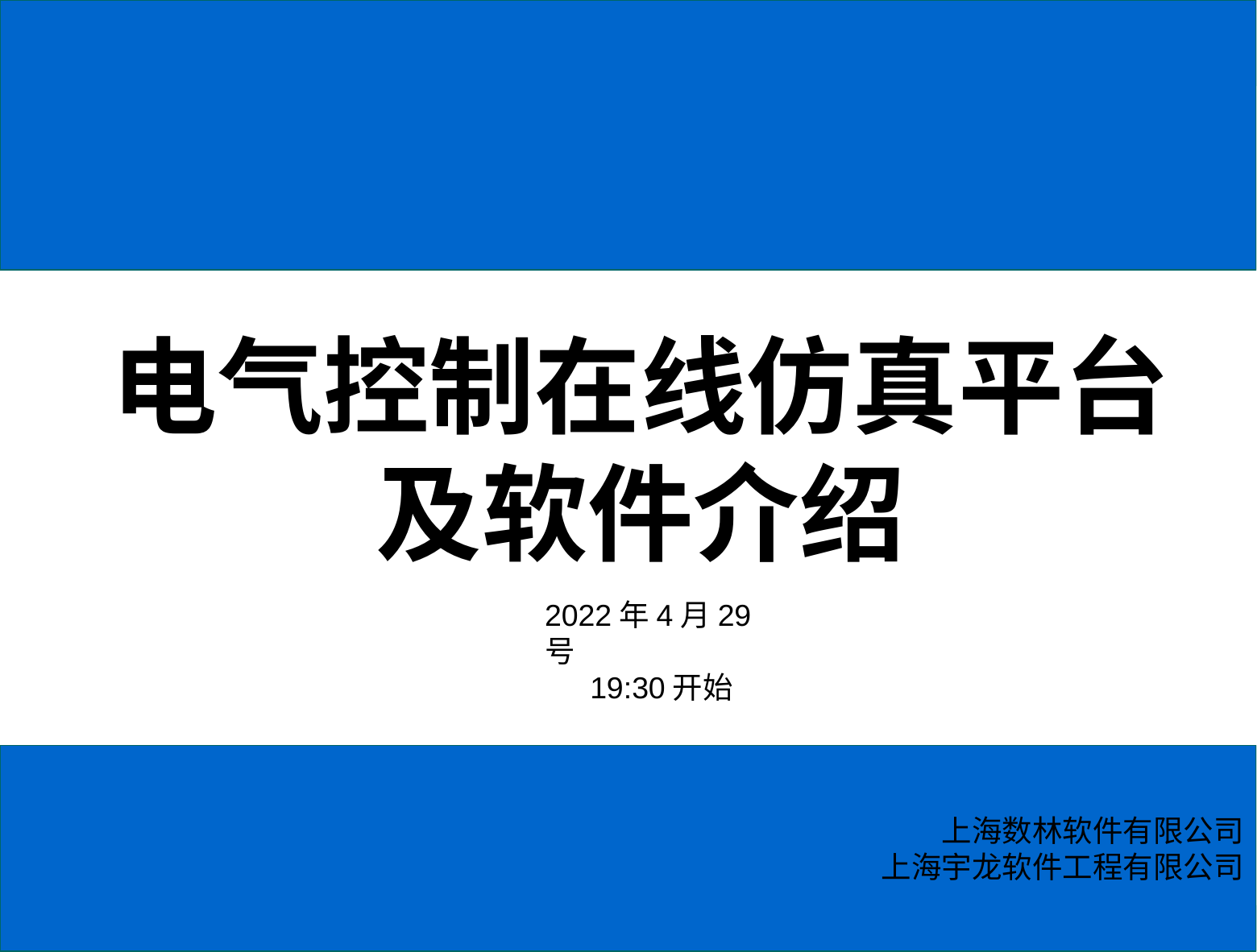

电气控制在线仿真平台及软件介绍
2022年4月29号
19:30开始
上海数林软件有限公司
上海宇龙软件工程有限公司